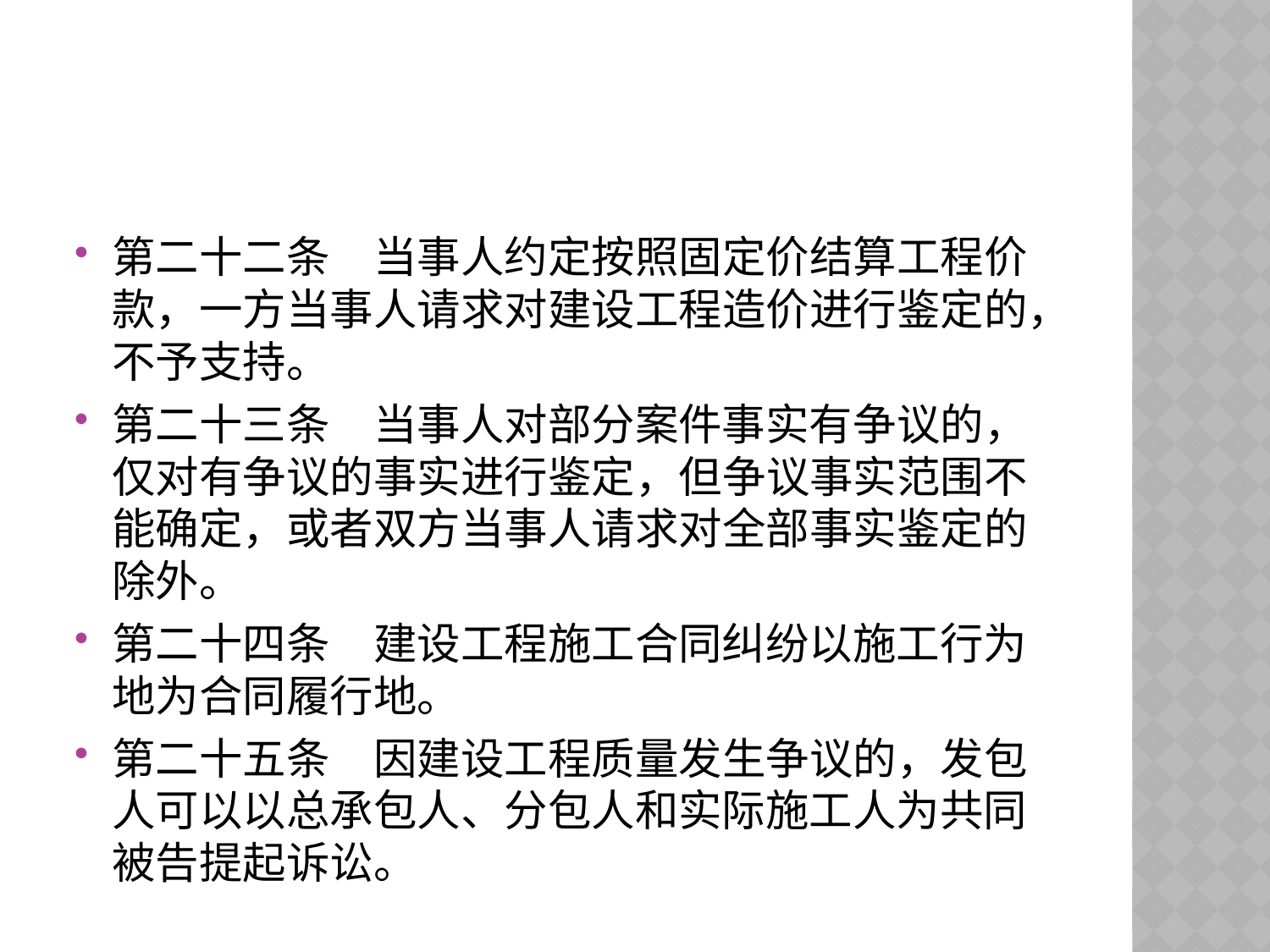

#
第二十二条　当事人约定按照固定价结算工程价款，一方当事人请求对建设工程造价进行鉴定的，不予支持。
第二十三条　当事人对部分案件事实有争议的，仅对有争议的事实进行鉴定，但争议事实范围不能确定，或者双方当事人请求对全部事实鉴定的除外。
第二十四条　建设工程施工合同纠纷以施工行为地为合同履行地。
第二十五条　因建设工程质量发生争议的，发包人可以以总承包人、分包人和实际施工人为共同被告提起诉讼。